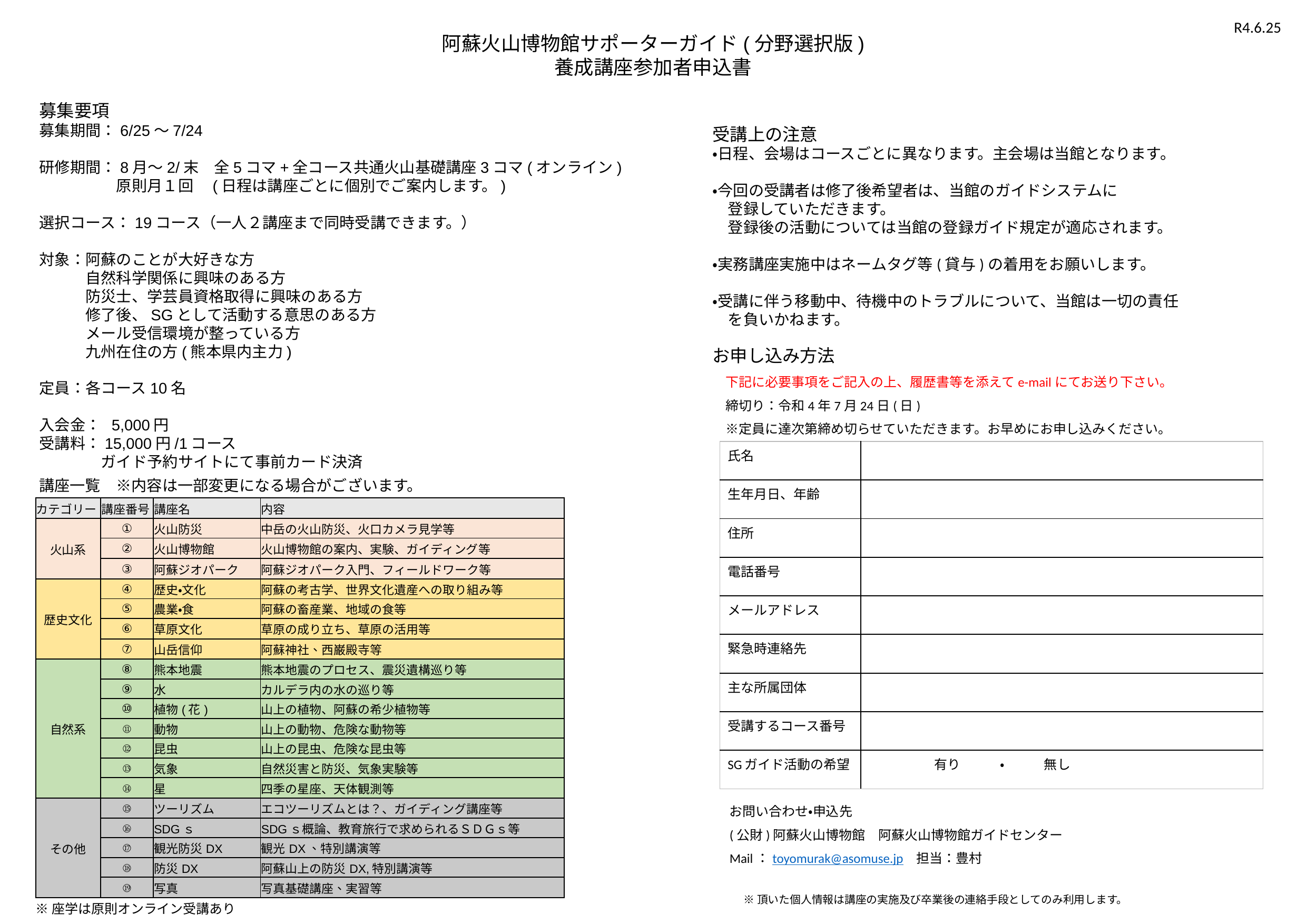

R4.6.25
阿蘇火山博物館サポーターガイド(分野選択版)
養成講座参加者申込書
募集要項
募集期間：6/25～7/24

研修期間：8月～2/末　全5コマ+全コース共通火山基礎講座3コマ(オンライン)
　　　　　原則月１回　(日程は講座ごとに個別でご案内します。)

選択コース：19コース（一人２講座まで同時受講できます。）

対象：阿蘇のことが大好きな方
　　　自然科学関係に興味のある方
　　　防災士、学芸員資格取得に興味のある方
　　　修了後、SGとして活動する意思のある方
　　　メール受信環境が整っている方
　　　九州在住の方(熊本県内主力)

定員：各コース10名

入会金：  5,000円
受講料：15,000円/1コース
　　　　ガイド予約サイトにて事前カード決済
受講上の注意
・日程、会場はコースごとに異なります。主会場は当館となります。

・今回の受講者は修了後希望者は、当館のガイドシステムに
　登録していただきます。
　登録後の活動については当館の登録ガイド規定が適応されます。

・実務講座実施中はネームタグ等(貸与)の着用をお願いします。

・受講に伴う移動中、待機中のトラブルについて、当館は一切の責任
　を負いかねます。
お申し込み方法
　下記に必要事項をご記入の上、履歴書等を添えてe-mailにてお送り下さい。
　締切り：令和4年7月24日(日)
　※定員に達次第締め切らせていただきます。お早めにお申し込みください。
| 氏名 |  |
| --- | --- |
| 生年月日、年齢 |  |
| 住所 |  |
| 電話番号 |  |
| メールアドレス |  |
| 緊急時連絡先 |  |
| 主な所属団体 |  |
| 受講するコース番号 |  |
| SGガイド活動の希望 | 有り　　　・　　　無し |
講座一覧　※内容は一部変更になる場合がございます。
| カテゴリー | 講座番号 | 講座名 | 内容 |
| --- | --- | --- | --- |
| 火山系 | ① | 火山防災 | 中岳の火山防災、火口カメラ見学等 |
|  | ② | 火山博物館 | 火山博物館の案内、実験、ガイディング等 |
|  | ③ | 阿蘇ジオパーク | 阿蘇ジオパーク入門、フィールドワーク等 |
| 歴史文化 | ④ | 歴史・文化 | 阿蘇の考古学、世界文化遺産への取り組み等 |
|  | ⑤ | 農業・食 | 阿蘇の畜産業、地域の食等 |
|  | ⑥ | 草原文化 | 草原の成り立ち、草原の活用等 |
|  | ⑦ | 山岳信仰 | 阿蘇神社、西巌殿寺等 |
| 自然系 | ⑧ | 熊本地震 | 熊本地震のプロセス、震災遺構巡り等 |
|  | ⑨ | 水 | カルデラ内の水の巡り等 |
|  | ⑩ | 植物(花) | 山上の植物、阿蘇の希少植物等 |
|  | ⑪ | 動物 | 山上の動物、危険な動物等 |
|  | ⑫ | 昆虫 | 山上の昆虫、危険な昆虫等 |
|  | ⑬ | 気象 | 自然災害と防災、気象実験等 |
|  | ⑭ | 星 | 四季の星座、天体観測等 |
| その他 | ⑮ | ツーリズム | エコツーリズムとは？、ガイディング講座等 |
|  | ⑯ | SDGｓ | SDGｓ概論、教育旅行で求められるＳＤＧｓ等 |
|  | ⑰ | 観光防災DX | 観光DX、特別講演等 |
|  | ⑱ | 防災DX | 阿蘇山上の防災DX,特別講演等 |
|  | ⑲ | 写真 | 写真基礎講座、実習等 |
お問い合わせ・申込先
(公財)阿蘇火山博物館　阿蘇火山博物館ガイドセンター
Mail：toyomurak@asomuse.jp　担当：豊村
※頂いた個人情報は講座の実施及び卒業後の連絡手段としてのみ利用します。
※座学は原則オンライン受講あり